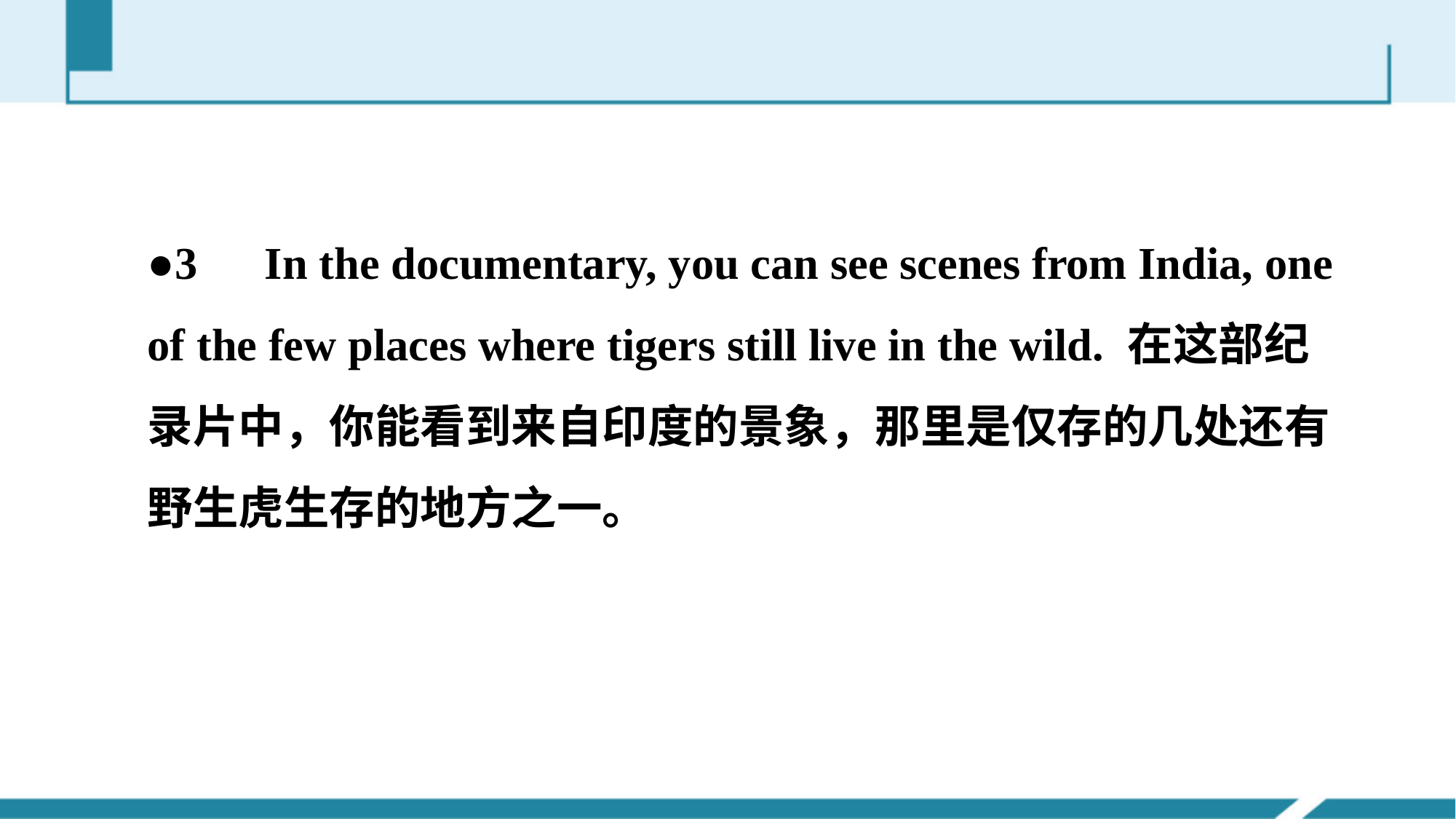

●3　In the documentary, you can see scenes from India, one
of the few places where tigers still live in the wild. 在这部纪
录片中，你能看到来自印度的景象，那里是仅存的几处还有
野生虎生存的地方之一。